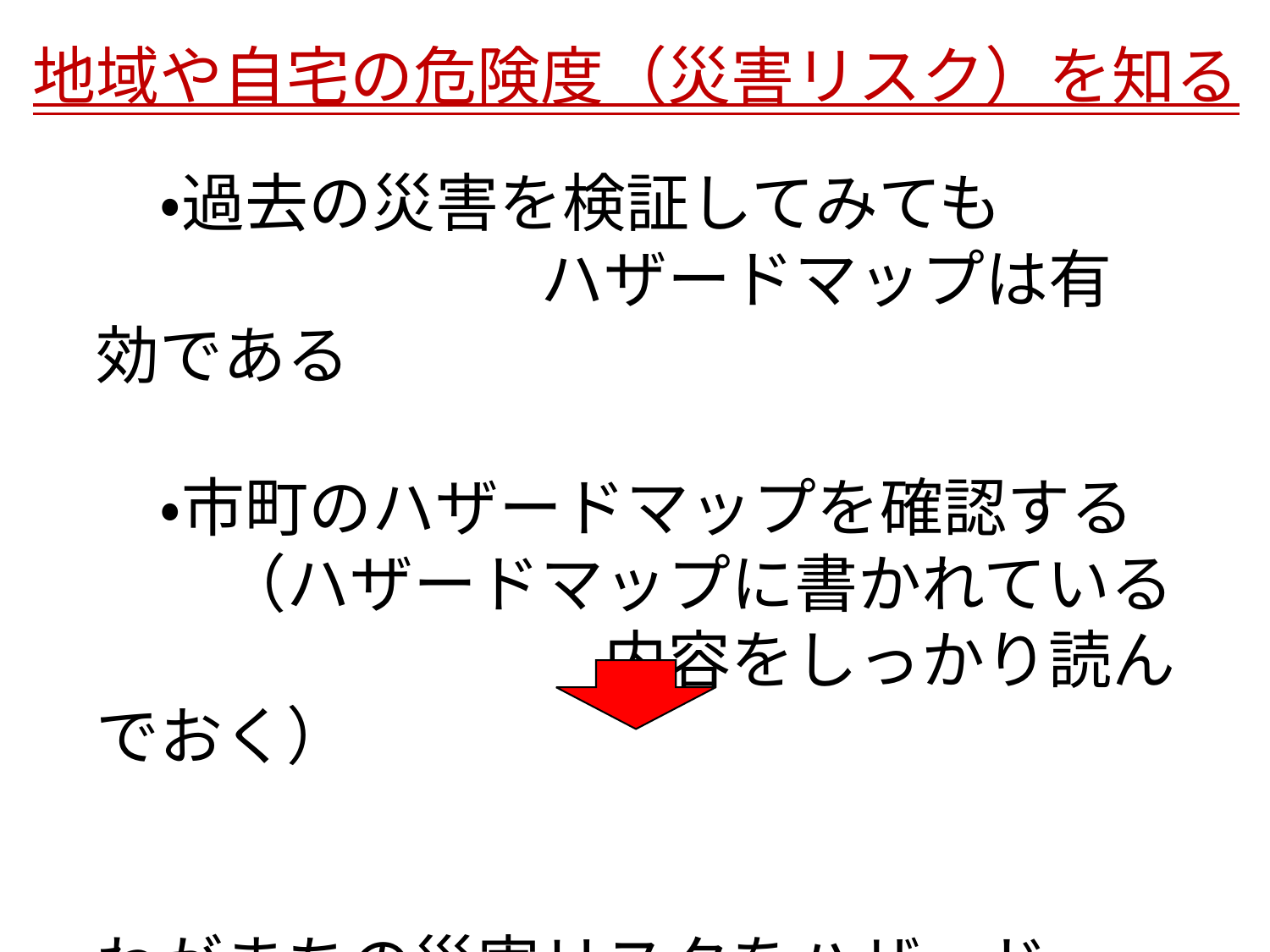

# 地域や自宅の危険度（災害リスク）を知る
　・過去の災害を検証してみても
　　　　　　　ハザードマップは有効である

　・市町のハザードマップを確認する
　　（ハザードマップに書かれている
　　　　　　　　内容をしっかり読んでおく）

わがまちの災害リスクをハザードマップ
　　　　　　で知っておくことが大切である。